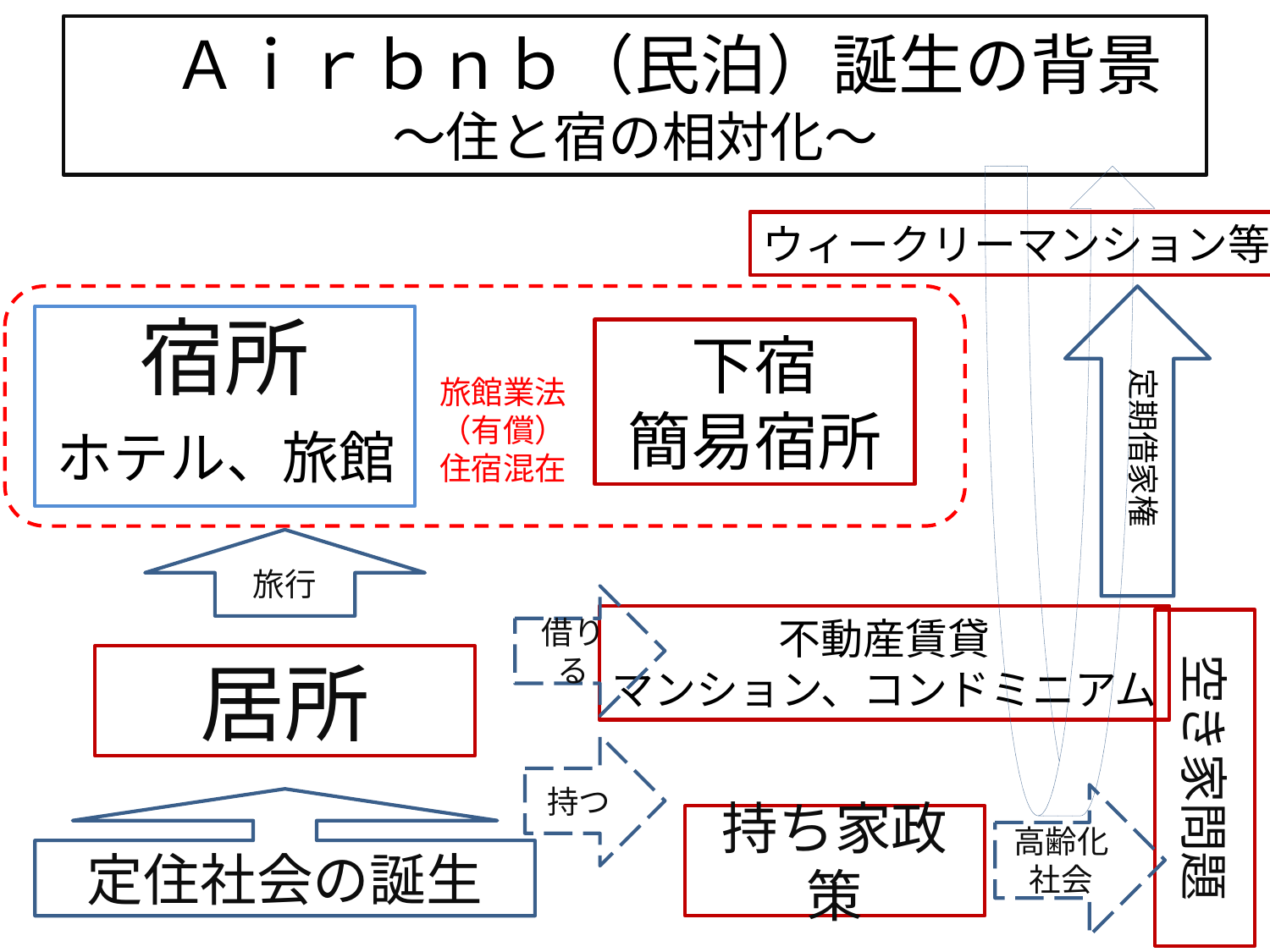

# Ａｉｒｂｎｂ（民泊）誕生の背景 ～住と宿の相対化～

ウィークリーマンション等

宿所

下宿
簡易宿所
定期借家権
旅館業法
（有償）
住宿混在
ホテル、旅館
旅行
借りる
不動産賃貸
マンション、コンドミニアム
空き家問題
居所
持つ
高齢化社会
定住社会の誕生
持ち家政策